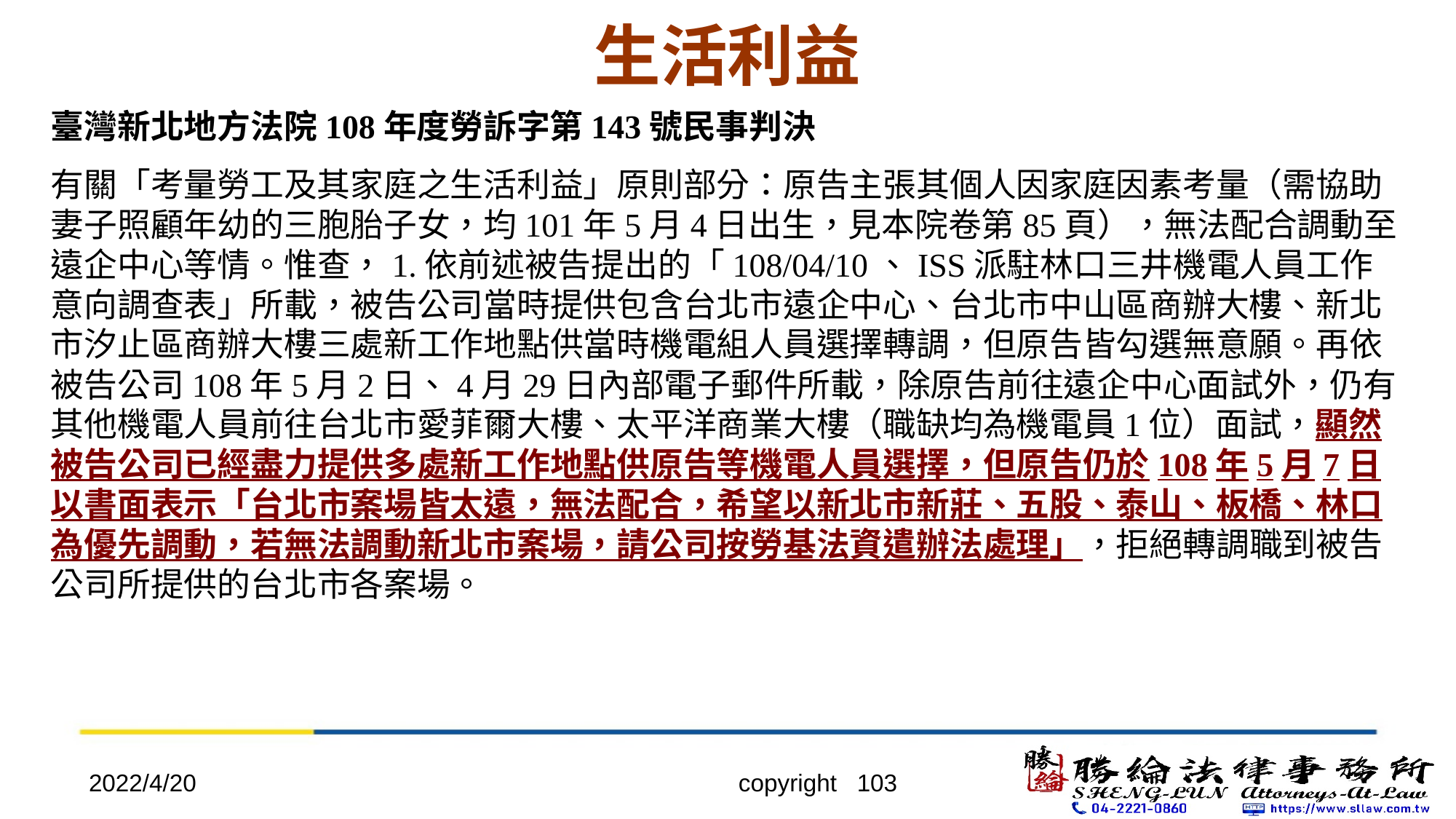

# 生活利益
臺灣新北地方法院108年度勞訴字第143號民事判決

有關「考量勞工及其家庭之生活利益」原則部分：原告主張其個人因家庭因素考量（需協助妻子照顧年幼的三胞胎子女，均101年5月4日出生，見本院卷第85頁），無法配合調動至遠企中心等情。惟查，1.依前述被告提出的「108/04/10、ISS派駐林口三井機電人員工作意向調查表」所載，被告公司當時提供包含台北市遠企中心、台北市中山區商辦大樓、新北市汐止區商辦大樓三處新工作地點供當時機電組人員選擇轉調，但原告皆勾選無意願。再依被告公司108年5月2日、4月29日內部電子郵件所載，除原告前往遠企中心面試外，仍有其他機電人員前往台北市愛菲爾大樓、太平洋商業大樓（職缺均為機電員1位）面試，顯然被告公司已經盡力提供多處新工作地點供原告等機電人員選擇，但原告仍於108年5月7日以書面表示「台北市案場皆太遠，無法配合，希望以新北市新莊、五股、泰山、板橋、林口為優先調動，若無法調動新北市案場，請公司按勞基法資遣辦法處理」，拒絕轉調職到被告公司所提供的台北市各案場。
2022/4/20
copyright   103